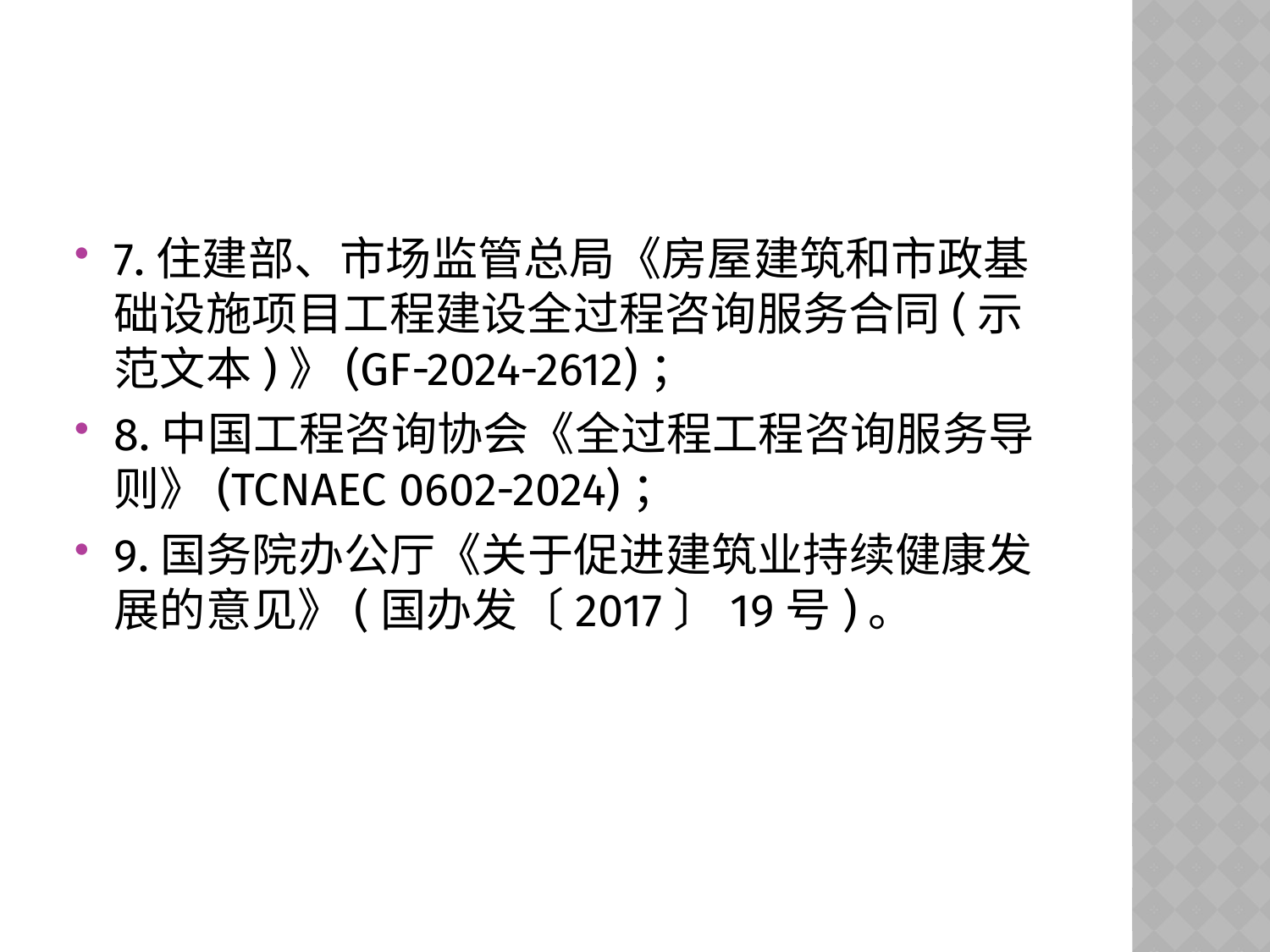

#
7.住建部、市场监管总局《房屋建筑和市政基础设施项目工程建设全过程咨询服务合同(示范文本)》(GF-2024-2612)；
8.中国工程咨询协会《全过程工程咨询服务导则》(TCNAEC 0602-2024)；
9.国务院办公厅《关于促进建筑业持续健康发展的意见》(国办发〔2017〕19号)。